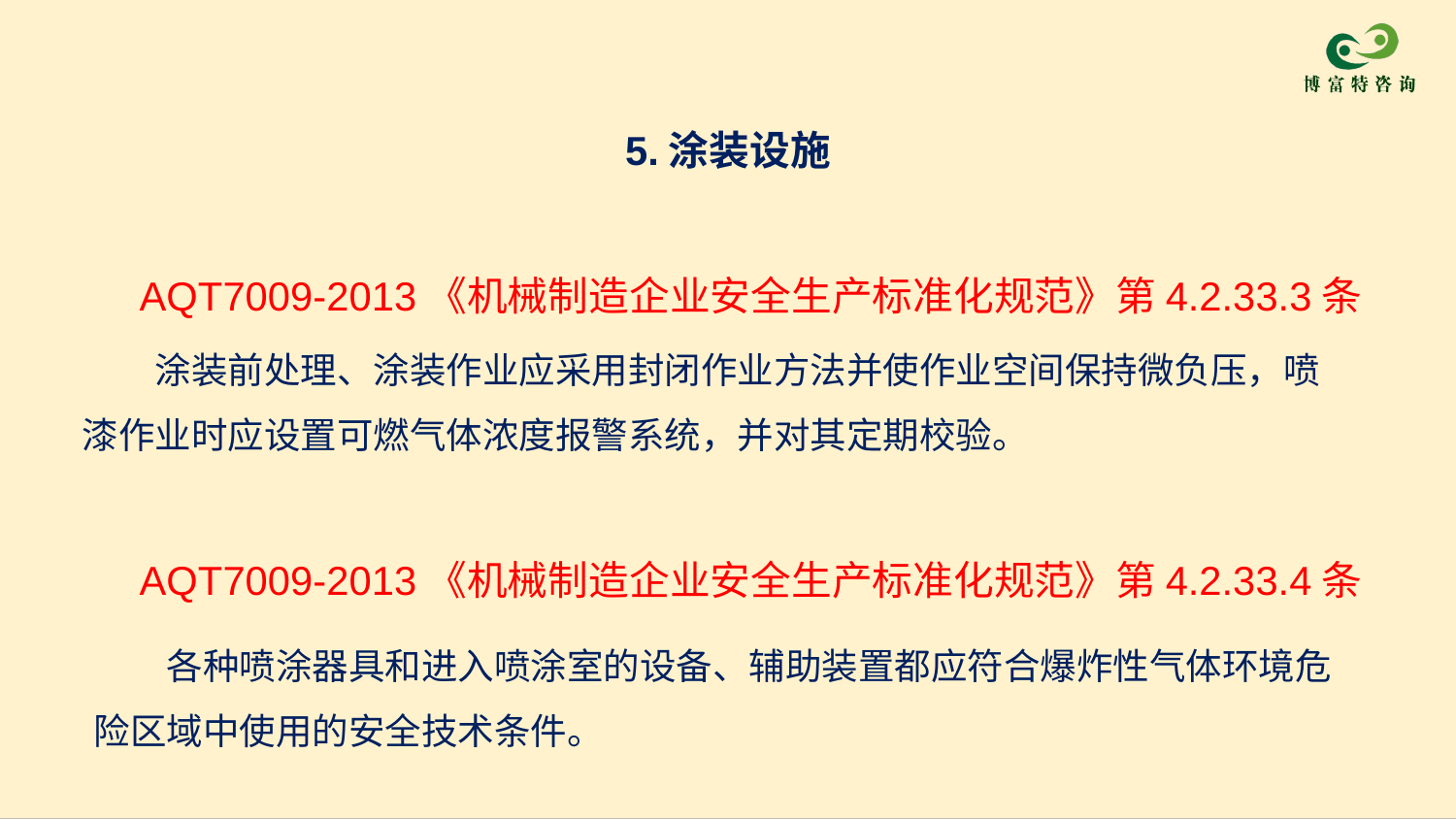

5.涂装设施
AQT7009-2013《机械制造企业安全生产标准化规范》第4.2.33.3条
涂装前处理、涂装作业应采用封闭作业方法并使作业空间保持微负压，喷漆作业时应设置可燃气体浓度报警系统，并对其定期校验。
AQT7009-2013《机械制造企业安全生产标准化规范》第4.2.33.4条
各种喷涂器具和进入喷涂室的设备、辅助装置都应符合爆炸性气体环境危险区域中使用的安全技术条件。